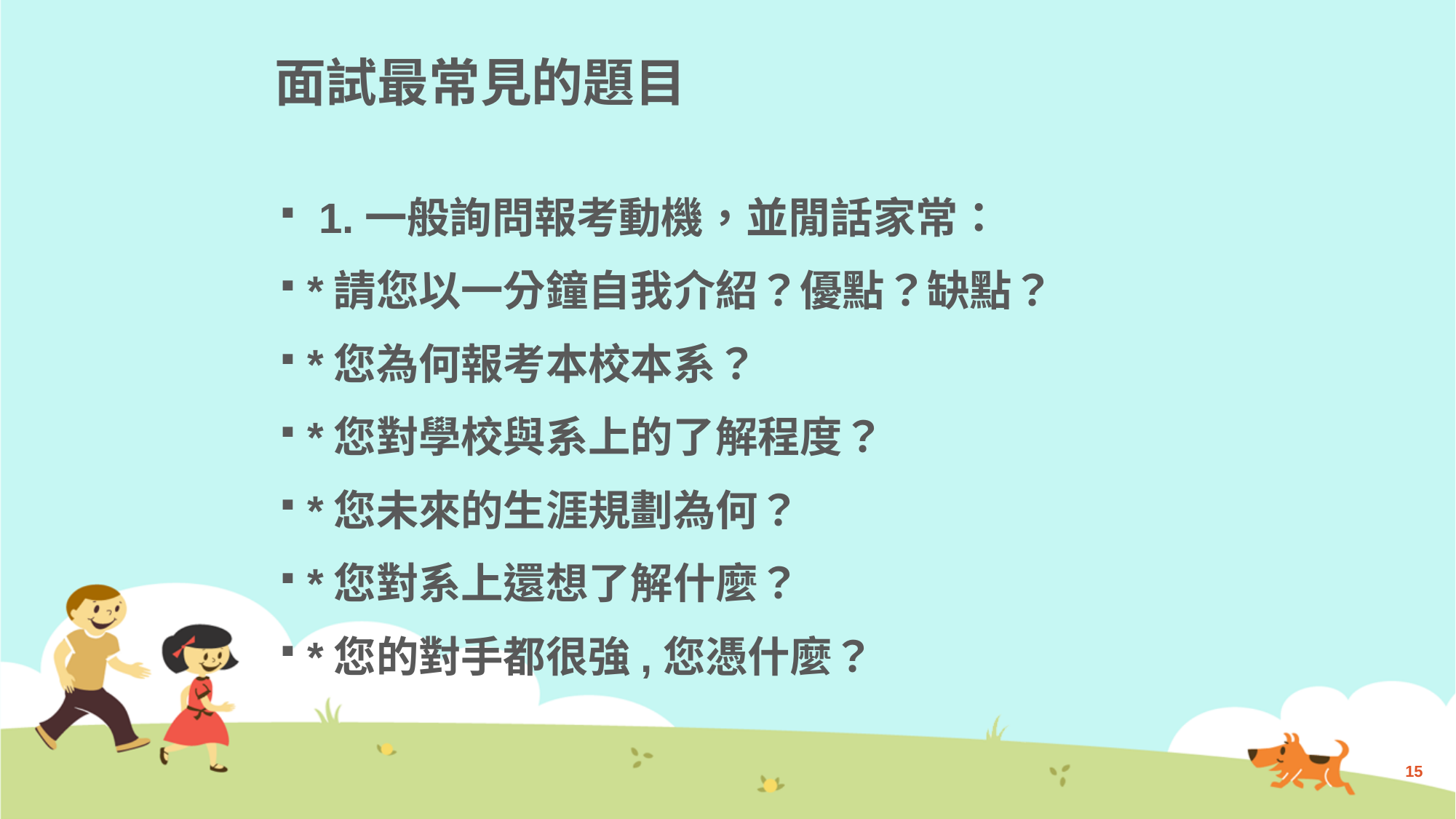

# 面試最常見的題目
 1.一般詢問報考動機，並閒話家常：
*請您以一分鐘自我介紹？優點？缺點？
*您為何報考本校本系？
*您對學校與系上的了解程度？
*您未來的生涯規劃為何？
*您對系上還想了解什麼？
*您的對手都很強,您憑什麼？
15